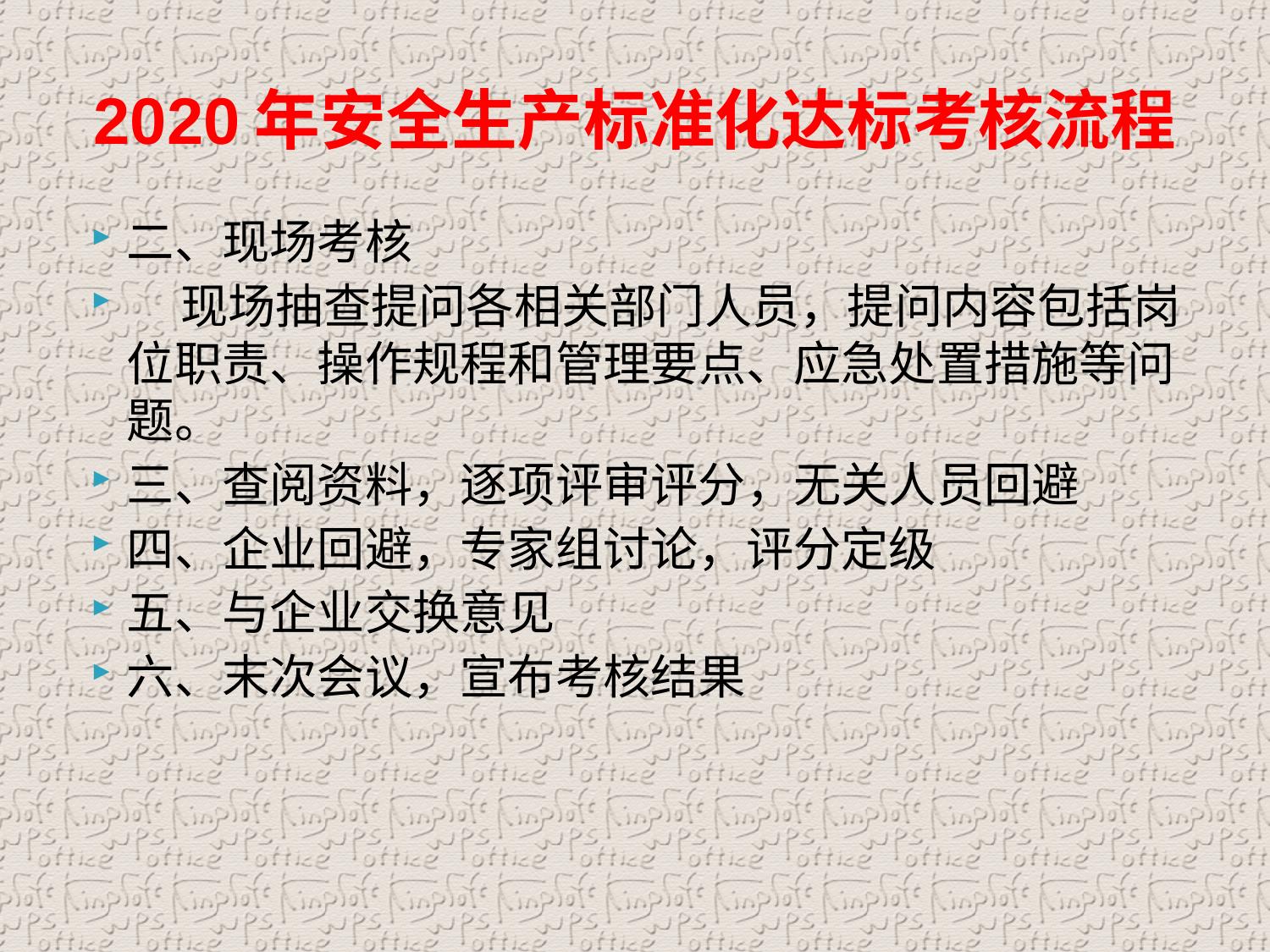

# 2020年安全生产标准化达标考核流程
二、现场考核
    现场抽查提问各相关部门人员，提问内容包括岗位职责、操作规程和管理要点、应急处置措施等问题。
三、查阅资料，逐项评审评分，无关人员回避
四、企业回避，专家组讨论，评分定级
五、与企业交换意见
六、末次会议，宣布考核结果